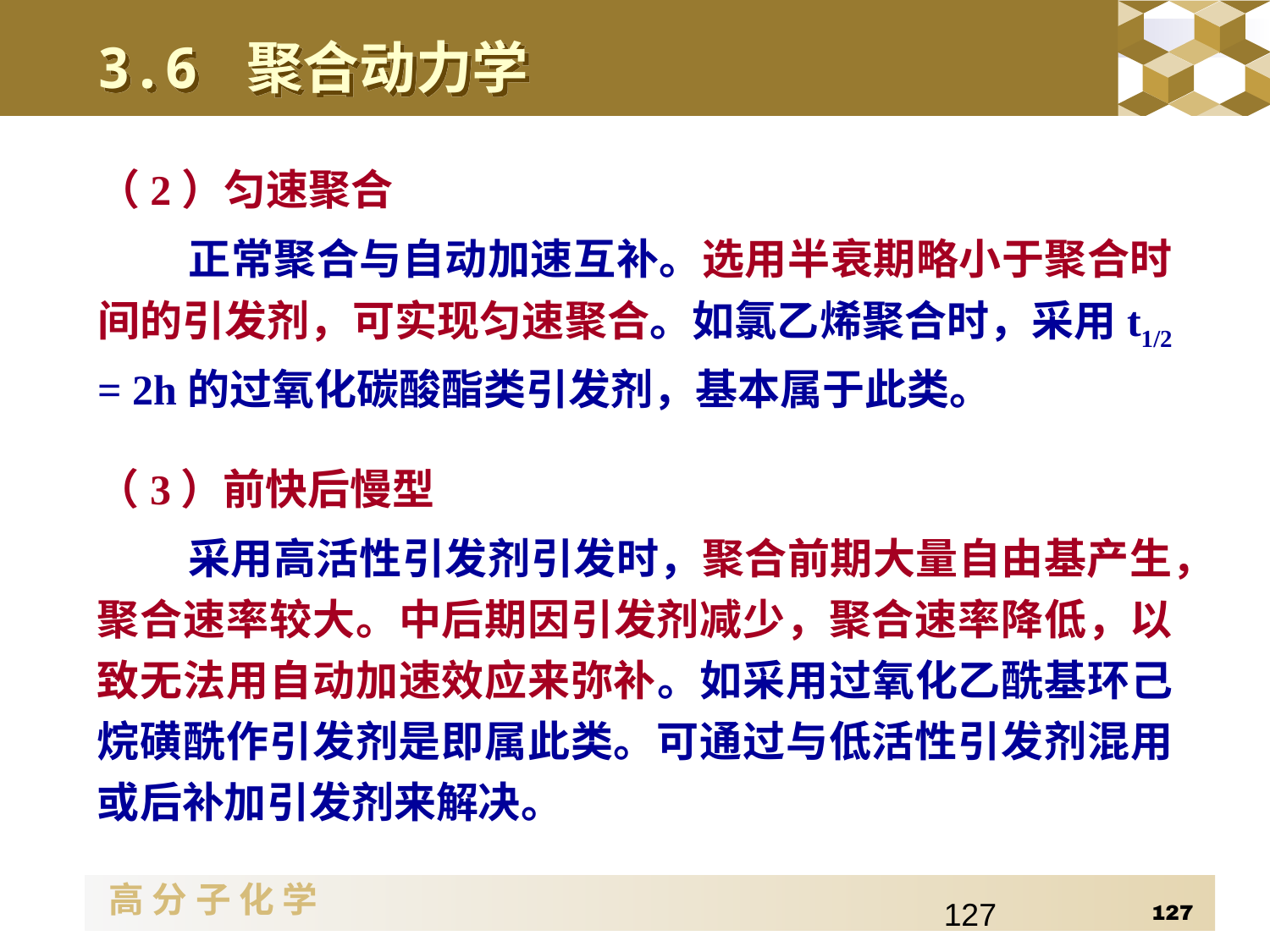

3.6 聚合动力学
（2）匀速聚合
        正常聚合与自动加速互补。选用半衰期略小于聚合时间的引发剂，可实现匀速聚合。如氯乙烯聚合时，采用t1/2 = 2h的过氧化碳酸酯类引发剂，基本属于此类。
（3）前快后慢型
        采用高活性引发剂引发时，聚合前期大量自由基产生，聚合速率较大。中后期因引发剂减少，聚合速率降低，以致无法用自动加速效应来弥补。如采用过氧化乙酰基环己烷磺酰作引发剂是即属此类。可通过与低活性引发剂混用或后补加引发剂来解决。
127